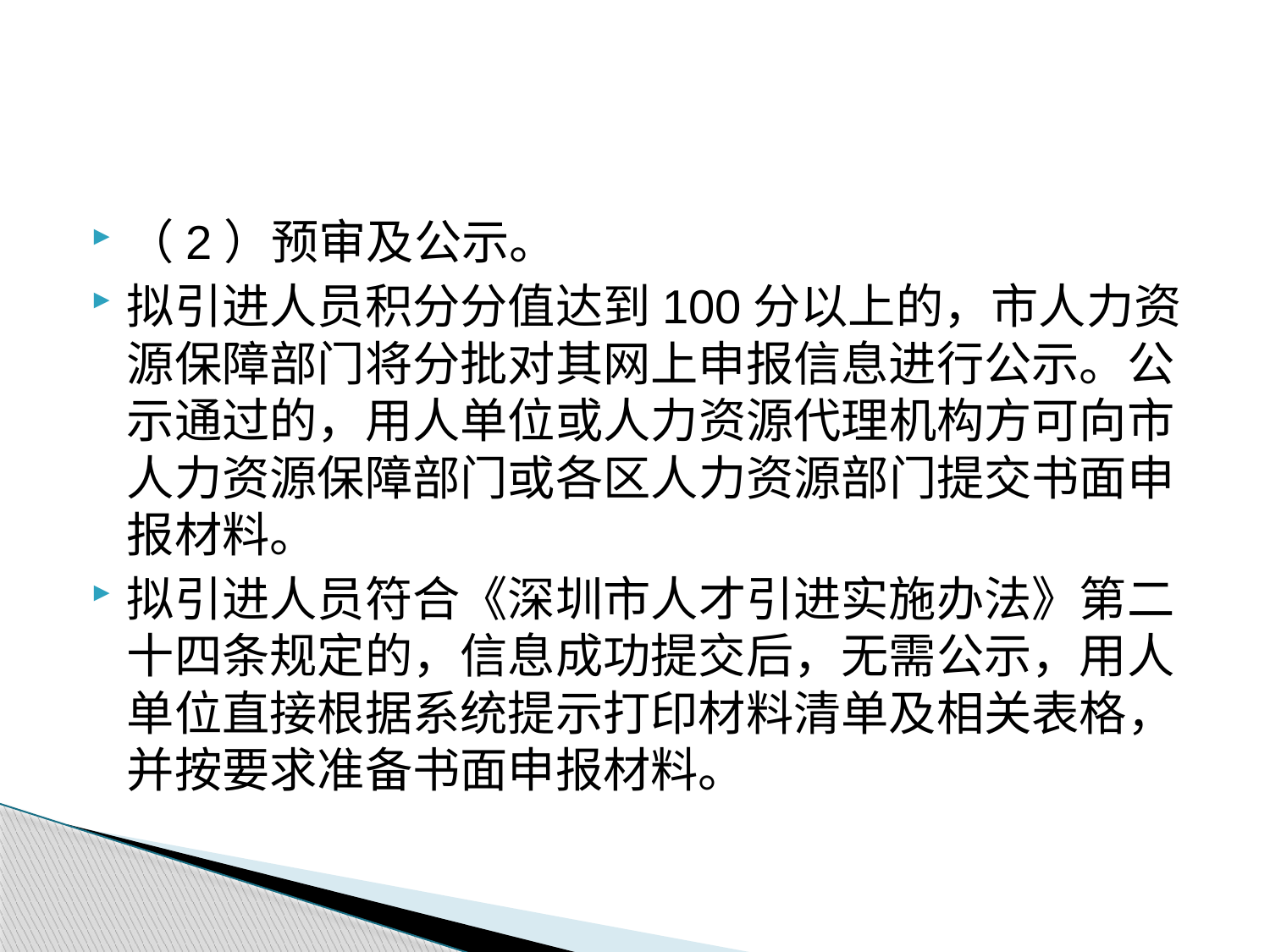

#
（2）预审及公示。
拟引进人员积分分值达到100分以上的，市人力资源保障部门将分批对其网上申报信息进行公示。公示通过的，用人单位或人力资源代理机构方可向市人力资源保障部门或各区人力资源部门提交书面申报材料。
拟引进人员符合《深圳市人才引进实施办法》第二十四条规定的，信息成功提交后，无需公示，用人单位直接根据系统提示打印材料清单及相关表格，并按要求准备书面申报材料。